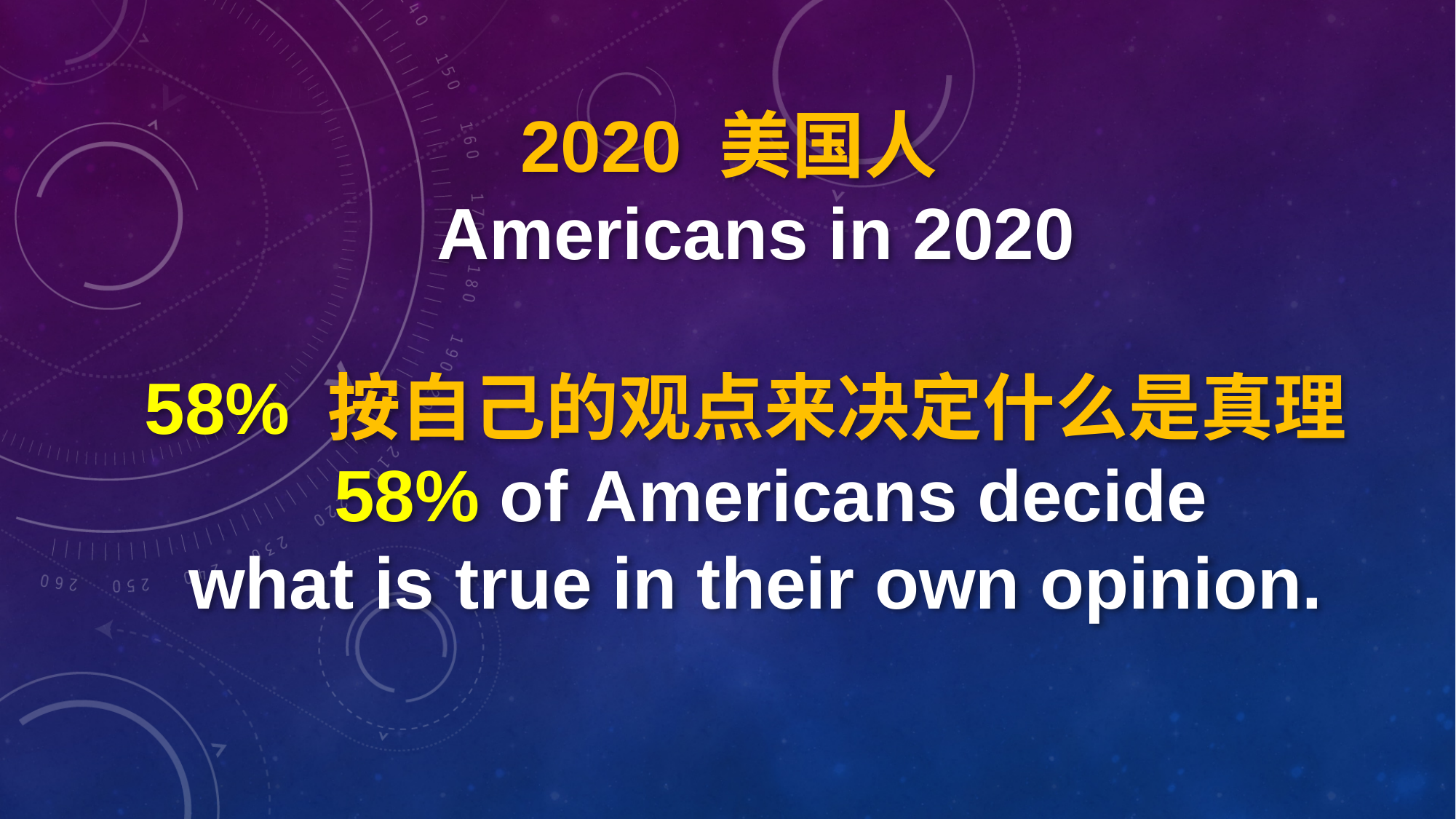

2020 美国人
 Americans in 2020

58% 按自己的观点来决定什么是真理   58% of Americans decide
 what is true in their own opinion.